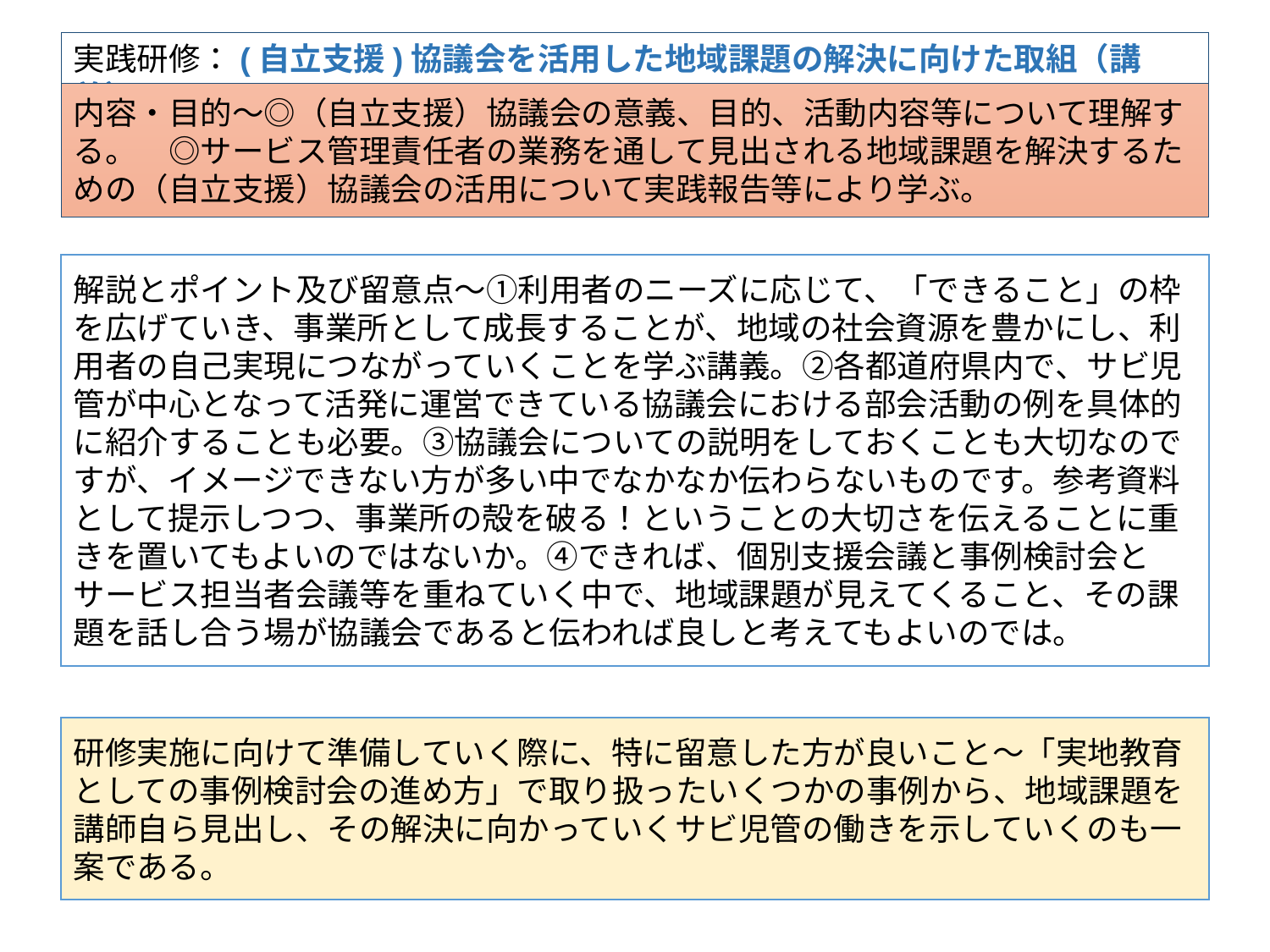

実践研修：(自立支援)協議会を活用した地域課題の解決に向けた取組（講義）
内容・目的～◎（自立支援）協議会の意義、目的、活動内容等について理解する。　◎サービス管理責任者の業務を通して見出される地域課題を解決するための（自立支援）協議会の活用について実践報告等により学ぶ。
解説とポイント及び留意点～①利用者のニーズに応じて、「できること」の枠を広げていき、事業所として成長することが、地域の社会資源を豊かにし、利用者の自己実現につながっていくことを学ぶ講義。②各都道府県内で、サビ児管が中心となって活発に運営できている協議会における部会活動の例を具体的に紹介することも必要。③協議会についての説明をしておくことも大切なのですが、イメージできない方が多い中でなかなか伝わらないものです。参考資料として提示しつつ、事業所の殻を破る！ということの大切さを伝えることに重きを置いてもよいのではないか。④できれば、個別支援会議と事例検討会とサービス担当者会議等を重ねていく中で、地域課題が見えてくること、その課題を話し合う場が協議会であると伝われば良しと考えてもよいのでは。
研修実施に向けて準備していく際に、特に留意した方が良いこと～「実地教育としての事例検討会の進め方」で取り扱ったいくつかの事例から、地域課題を講師自ら見出し、その解決に向かっていくサビ児管の働きを示していくのも一案である。